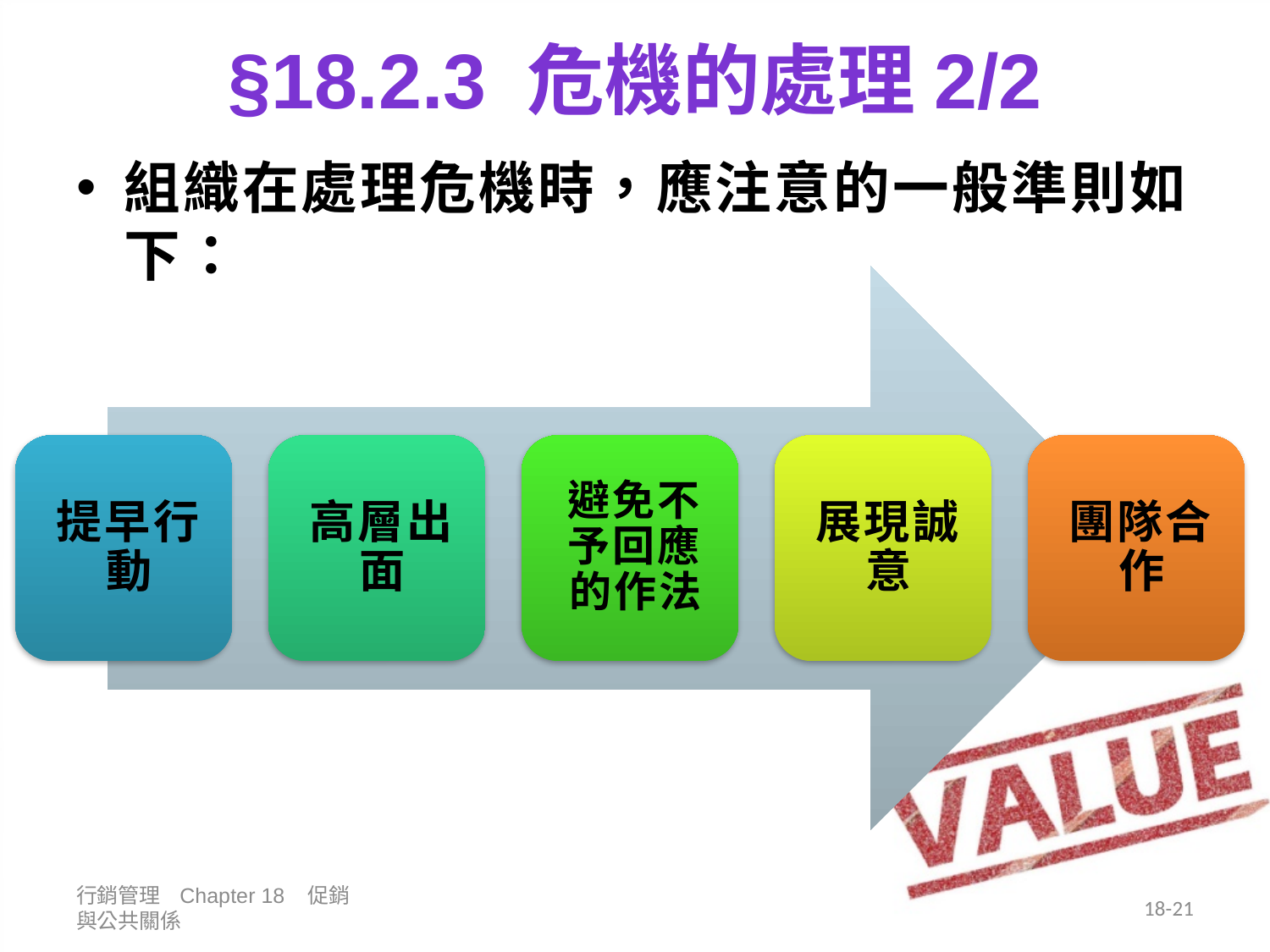

# §18.2.3 危機的處理2/2
組織在處理危機時，應注意的一般準則如下：
提早行動
高層出面
避免不予回應的作法
展現誠意
團隊合作
行銷管理   Chapter 18   促銷與公共關係
18-21